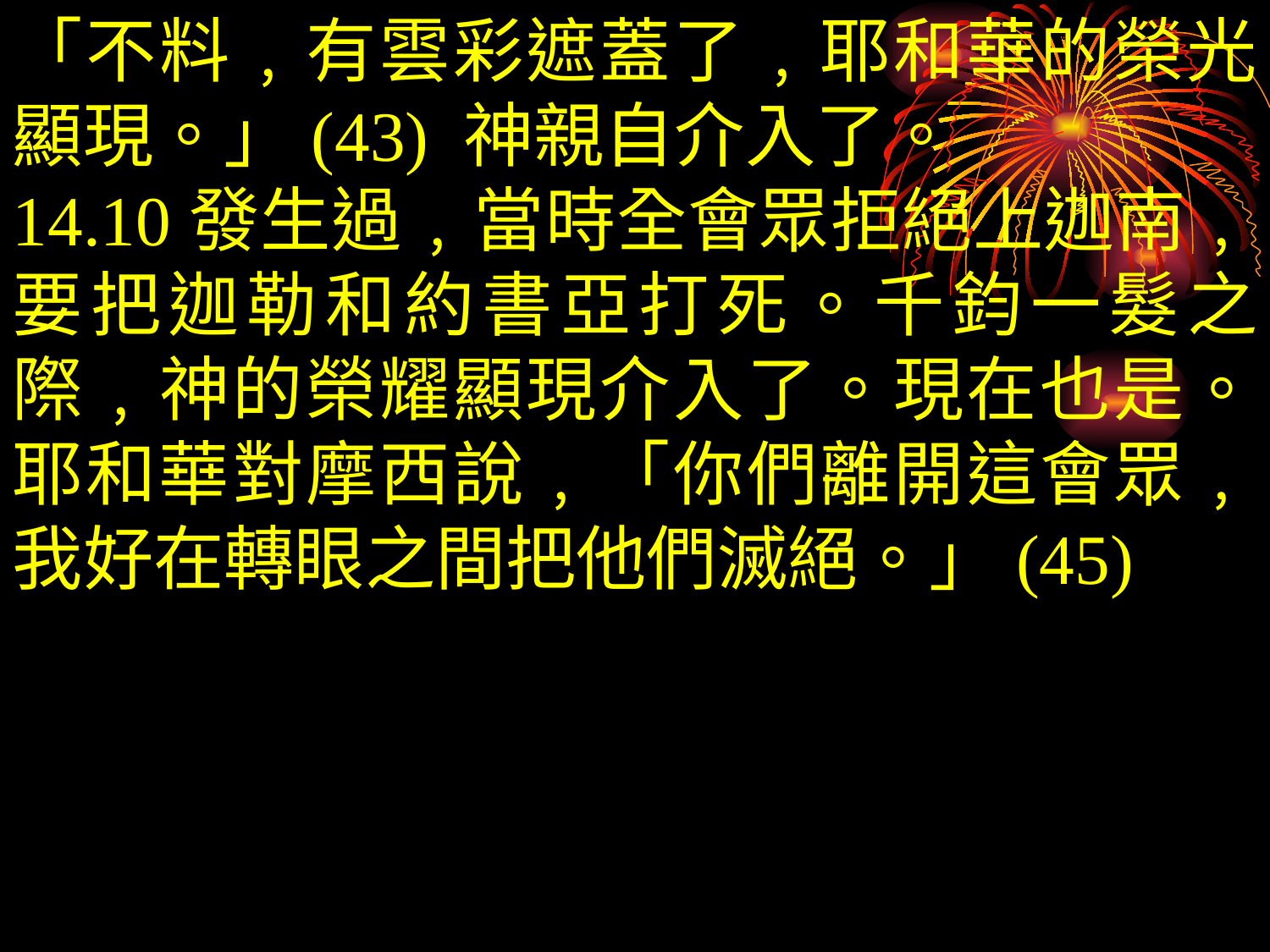

「不料﹐有雲彩遮蓋了﹐耶和華的榮光顯現。」(43) 神親自介入了。
14.10發生過﹐當時全會眾拒絕上迦南﹐要把迦勒和約書亞打死。千鈞一髮之際﹐神的榮耀顯現介入了。現在也是。耶和華對摩西說﹐「你們離開這會眾﹐我好在轉眼之間把他們滅絕。」(45)